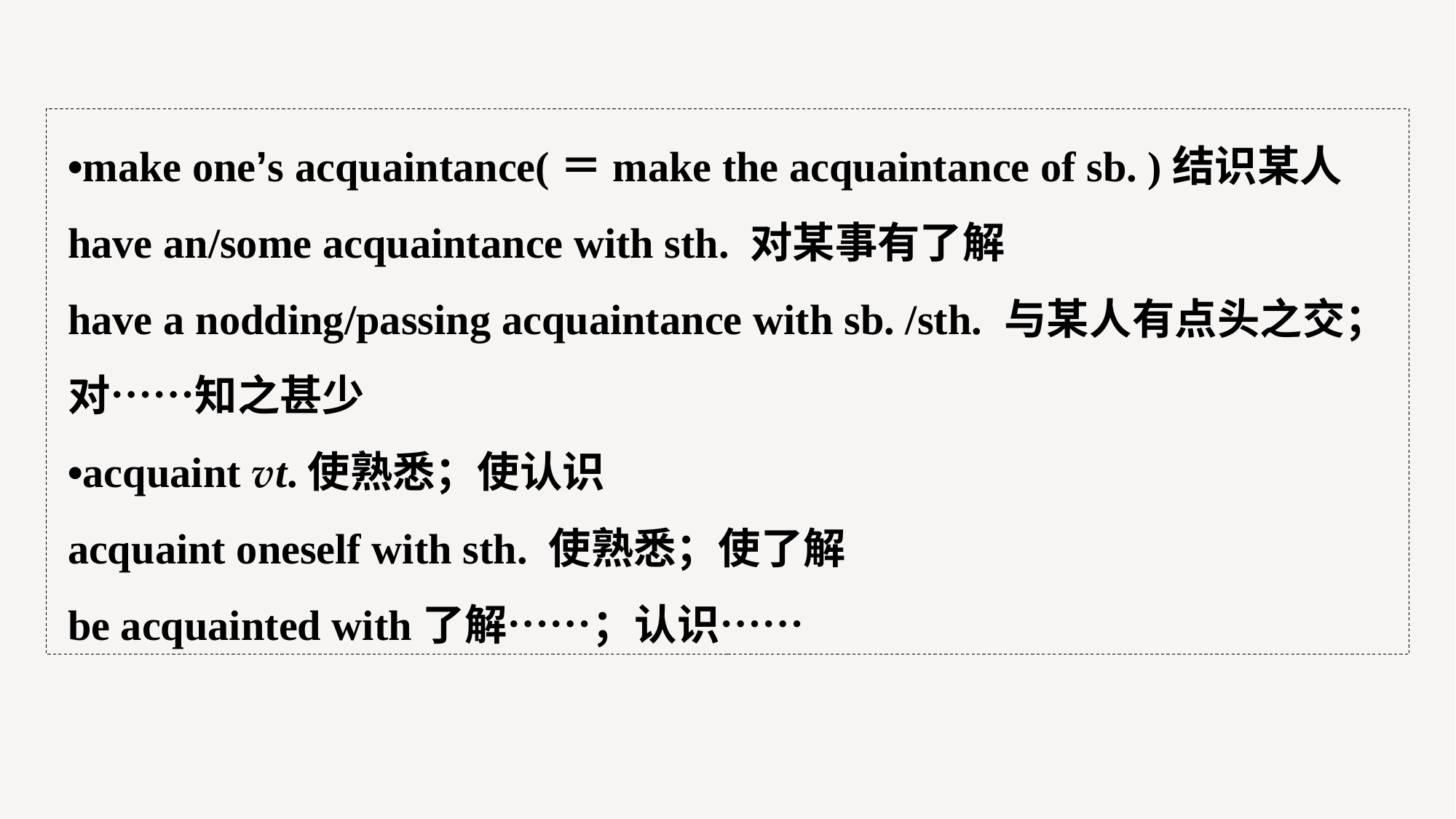

•make one’s acquaintance(＝make the acquaintance of sb. )结识某人
have an/some acquaintance with sth. 对某事有了解
have a nodding/passing acquaintance with sb. /sth. 与某人有点头之交；对……知之甚少
•acquaint vt.使熟悉；使认识
acquaint oneself with sth. 使熟悉；使了解
be acquainted with了解……；认识……